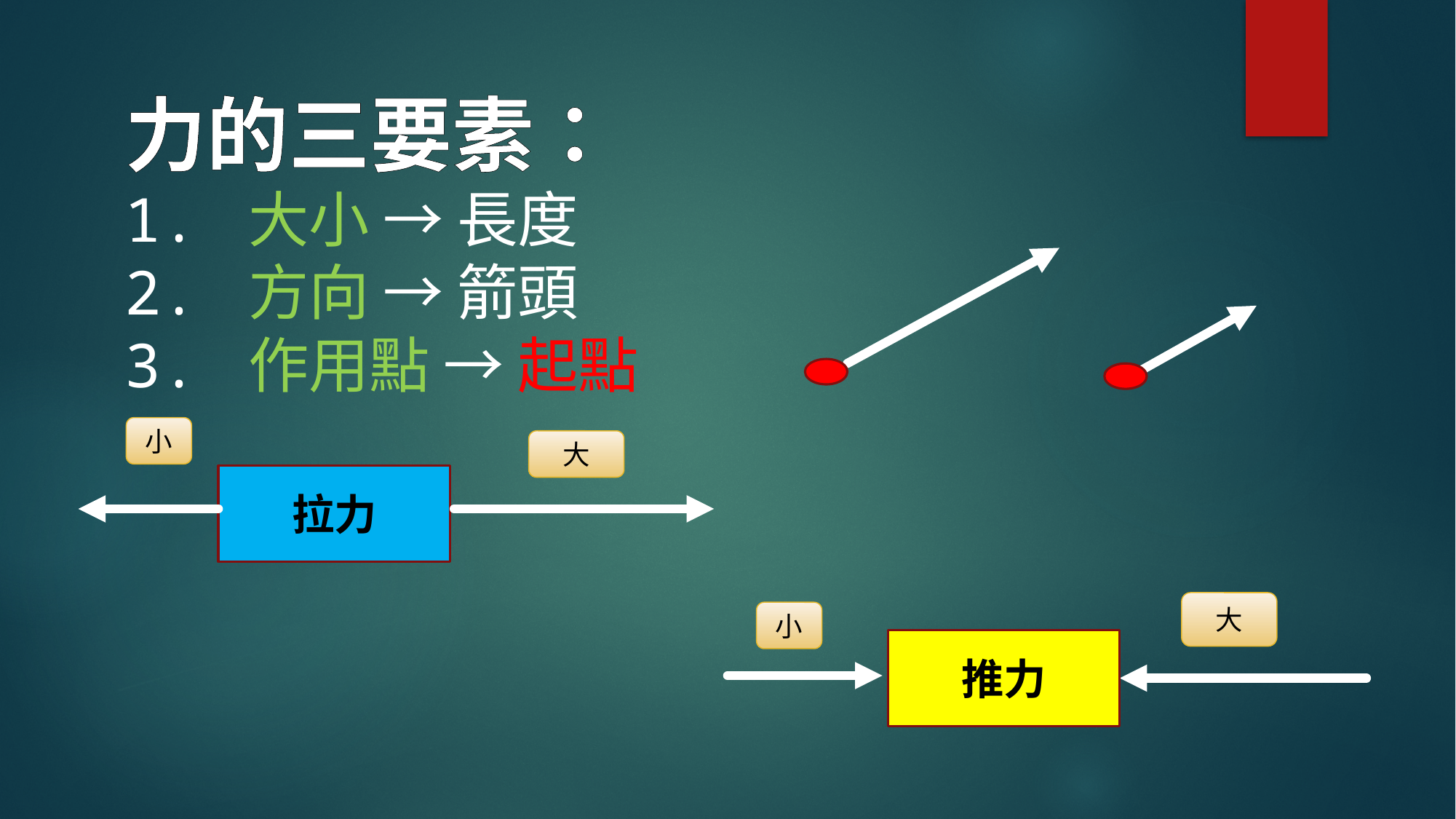

力的三要素：
1. 大小 → 長度
2. 方向 → 箭頭
3. 作用點 → 起點

小
大
拉力
大
小
推力